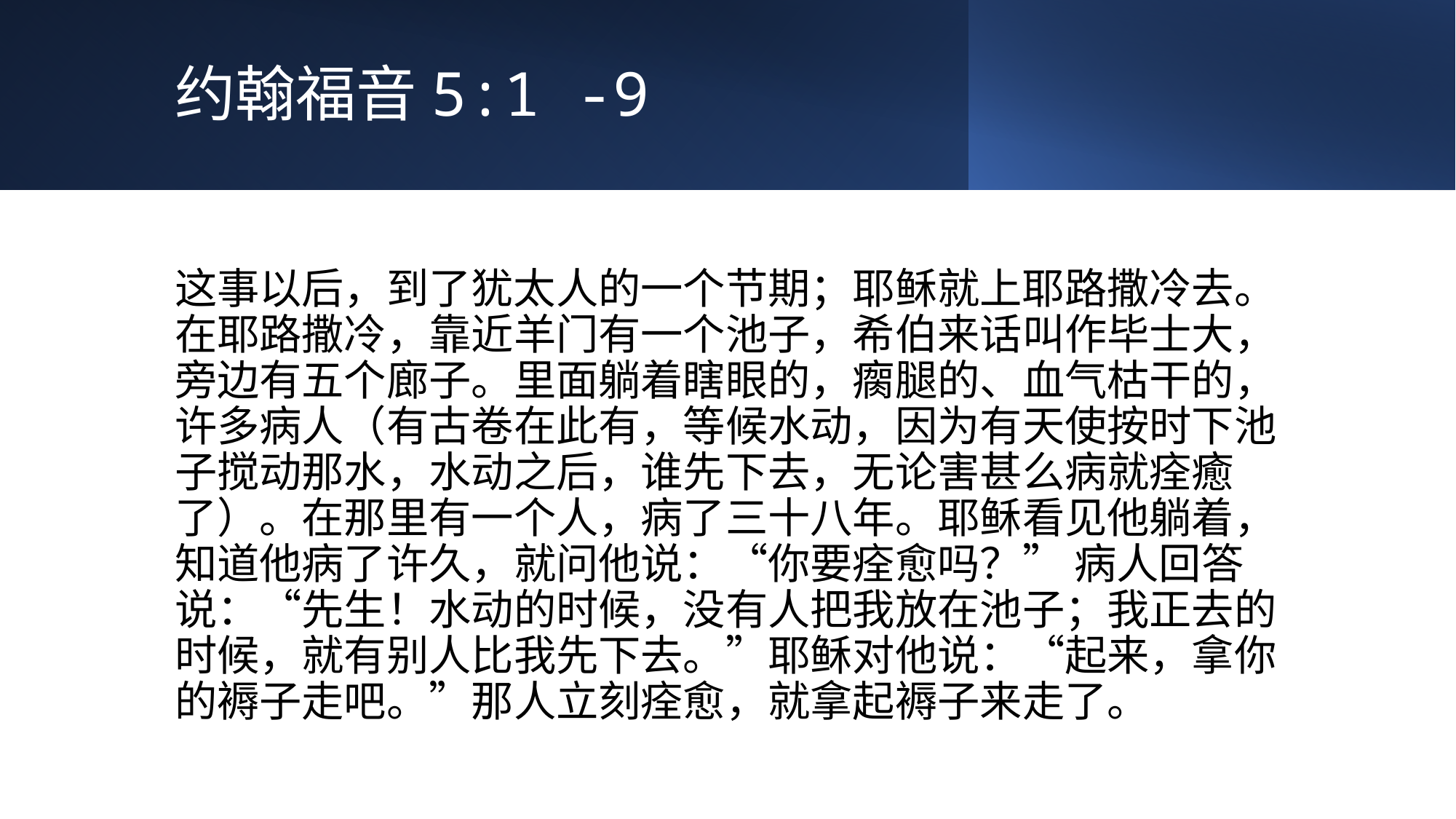

# 约翰福音5:1 -9
这事以后，到了犹太人的一个节期；耶稣就上耶路撒冷去。在耶路撒冷，靠近羊门有一个池子，希伯来话叫作毕士大，旁边有五个廊子。里面躺着瞎眼的，瘸腿的、血气枯干的，许多病人（有古卷在此有，等候水动，因为有天使按时下池子搅动那水，水动之后，谁先下去，无论害甚么病就痊癒了）。在那里有一个人，病了三十八年。耶稣看见他躺着，知道他病了许久，就问他说：“你要痊愈吗？” 病人回答说：“先生！水动的时候，没有人把我放在池子；我正去的时候，就有别人比我先下去。”耶稣对他说：“起来，拿你的褥子走吧。”那人立刻痊愈，就拿起褥子来走了。